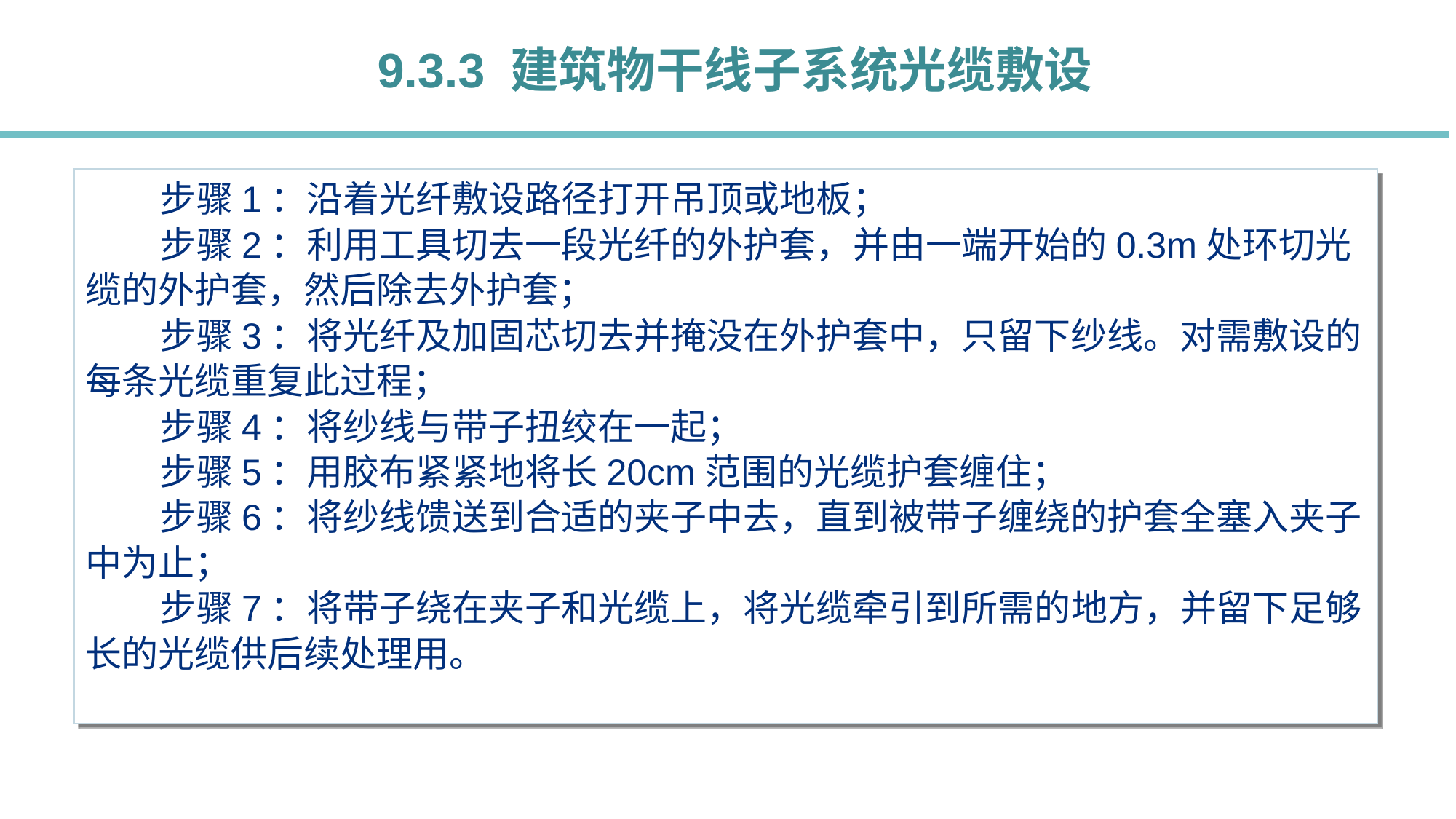

9.3.3 建筑物干线子系统光缆敷设
步骤1：沿着光纤敷设路径打开吊顶或地板；
步骤2：利用工具切去一段光纤的外护套，并由一端开始的0.3m处环切光缆的外护套，然后除去外护套；
步骤3：将光纤及加固芯切去并掩没在外护套中，只留下纱线。对需敷设的每条光缆重复此过程；
步骤4：将纱线与带子扭绞在一起；
步骤5：用胶布紧紧地将长20cm范围的光缆护套缠住；
步骤6：将纱线馈送到合适的夹子中去，直到被带子缠绕的护套全塞入夹子中为止；
步骤7：将带子绕在夹子和光缆上，将光缆牵引到所需的地方，并留下足够长的光缆供后续处理用。